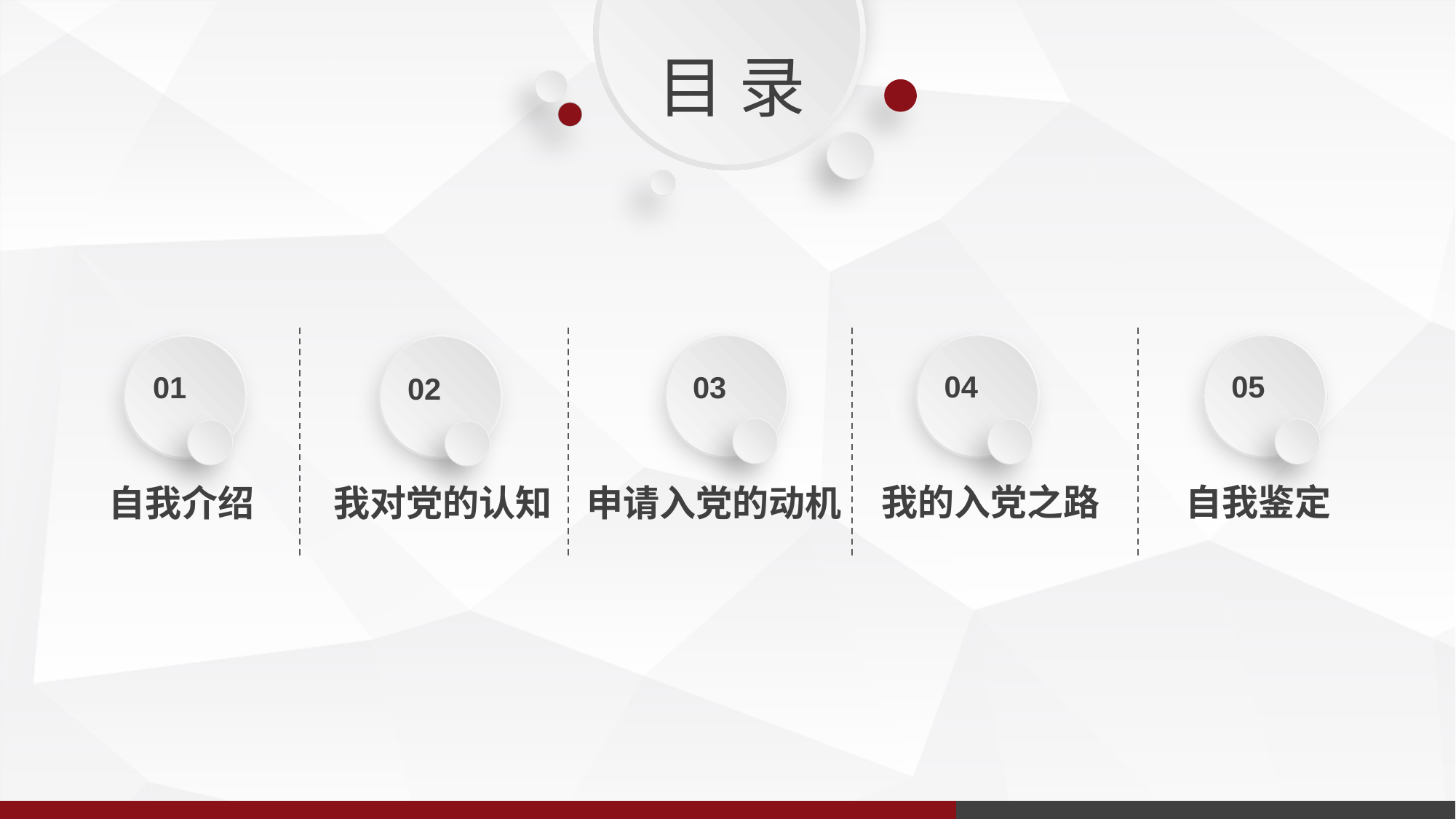

目 录

03

04

05

01

02

我的入党之路
自我鉴定
自我介绍
我对党的认知
申请入党的动机